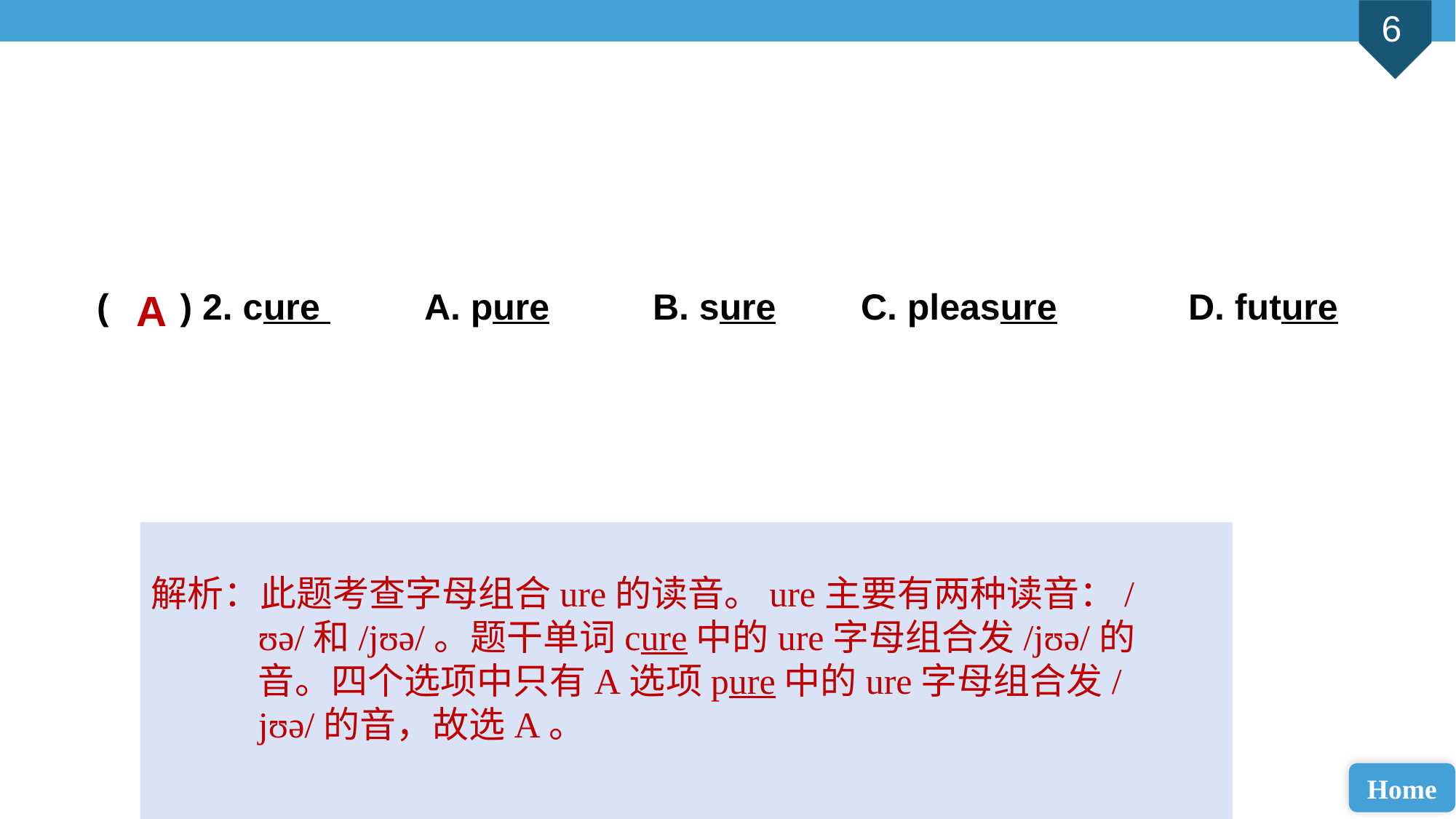

(       ) 2. cure 	A. pure	 B. sure 	C. pleasure 		D. future
A

解析：此题考查字母组合ure的读音。ure主要有两种读音：/ʊə/和/jʊə/。题干单词cure中的ure字母组合发/jʊə/的音。四个选项中只有A选项pure中的ure字母组合发/jʊə/的音，故选A。